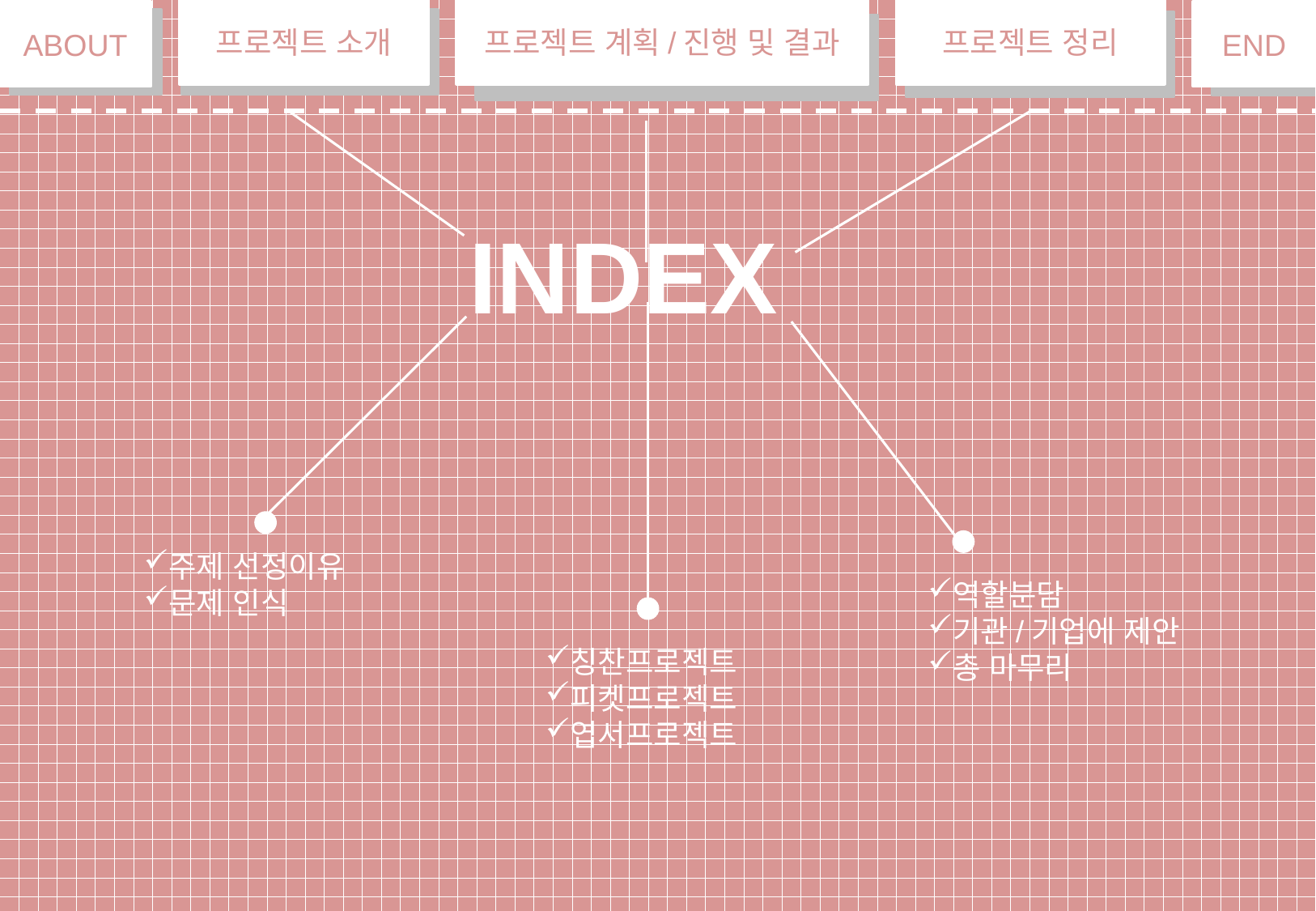

프로젝트 소개
프로젝트 계획/진행 및 결과
프로젝트 정리
ABOUT
END
ABOUT

50~

INDEX

주제 선정이유
문제 인식
역할분담
기관/기업에 제안
총 마무리

칭찬프로젝트
피켓프로젝트
엽서프로젝트